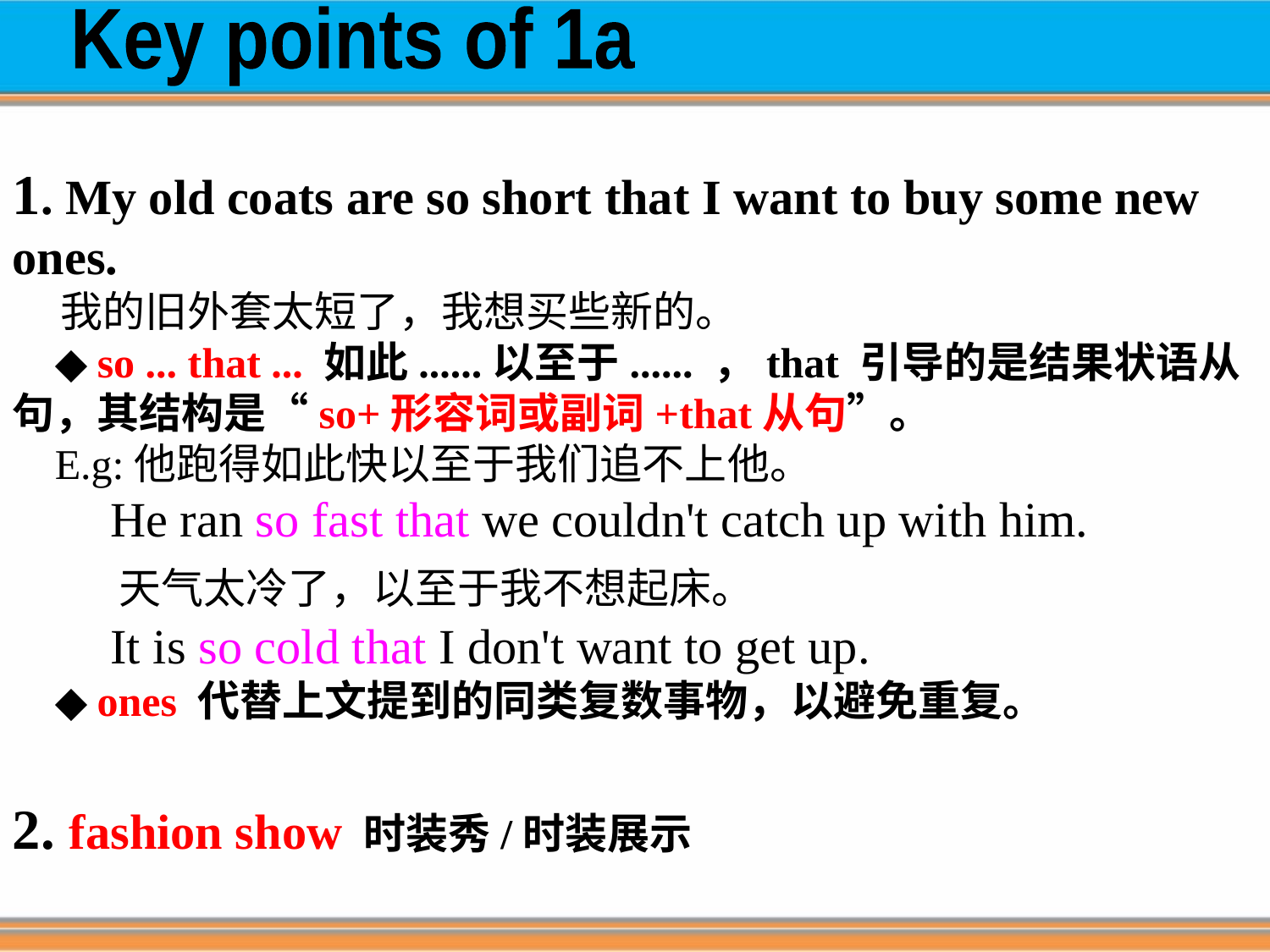

Key points of 1a
1. My old coats are so short that I want to buy some new ones.
    我的旧外套太短了，我想买些新的。
    ◆so ... that ... 如此......以至于...... ，that 引导的是结果状语从句，其结构是“so+形容词或副词+that从句”。
    E.g:他跑得如此快以至于我们追不上他。
        He ran so fast that we couldn't catch up with him.
        天气太冷了，以至于我不想起床。
        It is so cold that I don't want to get up.
    ◆ones 代替上文提到的同类复数事物，以避免重复。

2. fashion show 时装秀/时装展示